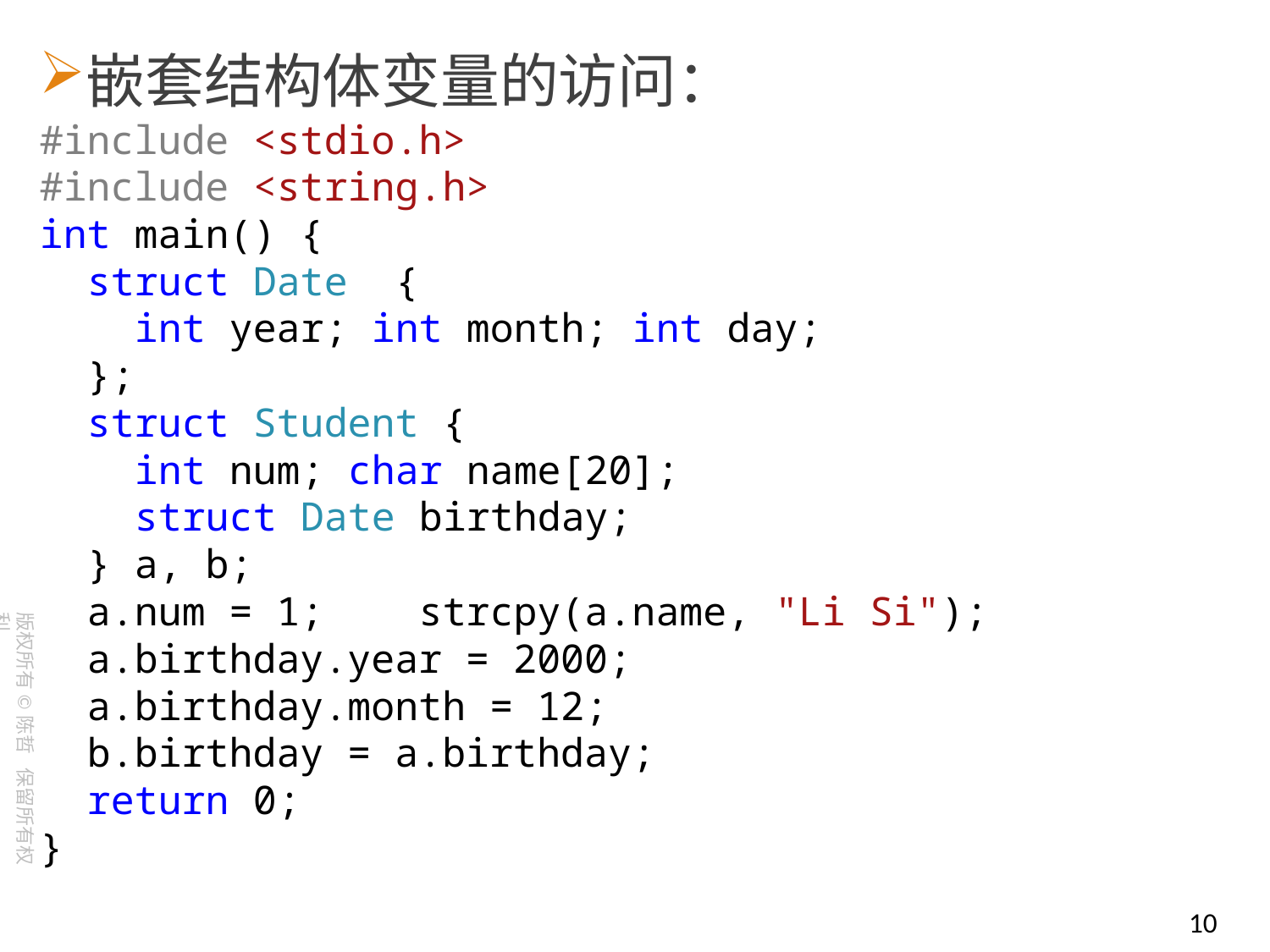

嵌套结构体变量的访问：
#include <stdio.h>
#include <string.h>
int main() {
  struct Date  {
    int year; int month; int day;
  };
  struct Student {
    int num; char name[20];
    struct Date birthday;
  } a, b;
  a.num = 1;    strcpy(a.name, "Li Si");
  a.birthday.year = 2000;
  a.birthday.month = 12;
  b.birthday = a.birthday;
  return 0;
}
10